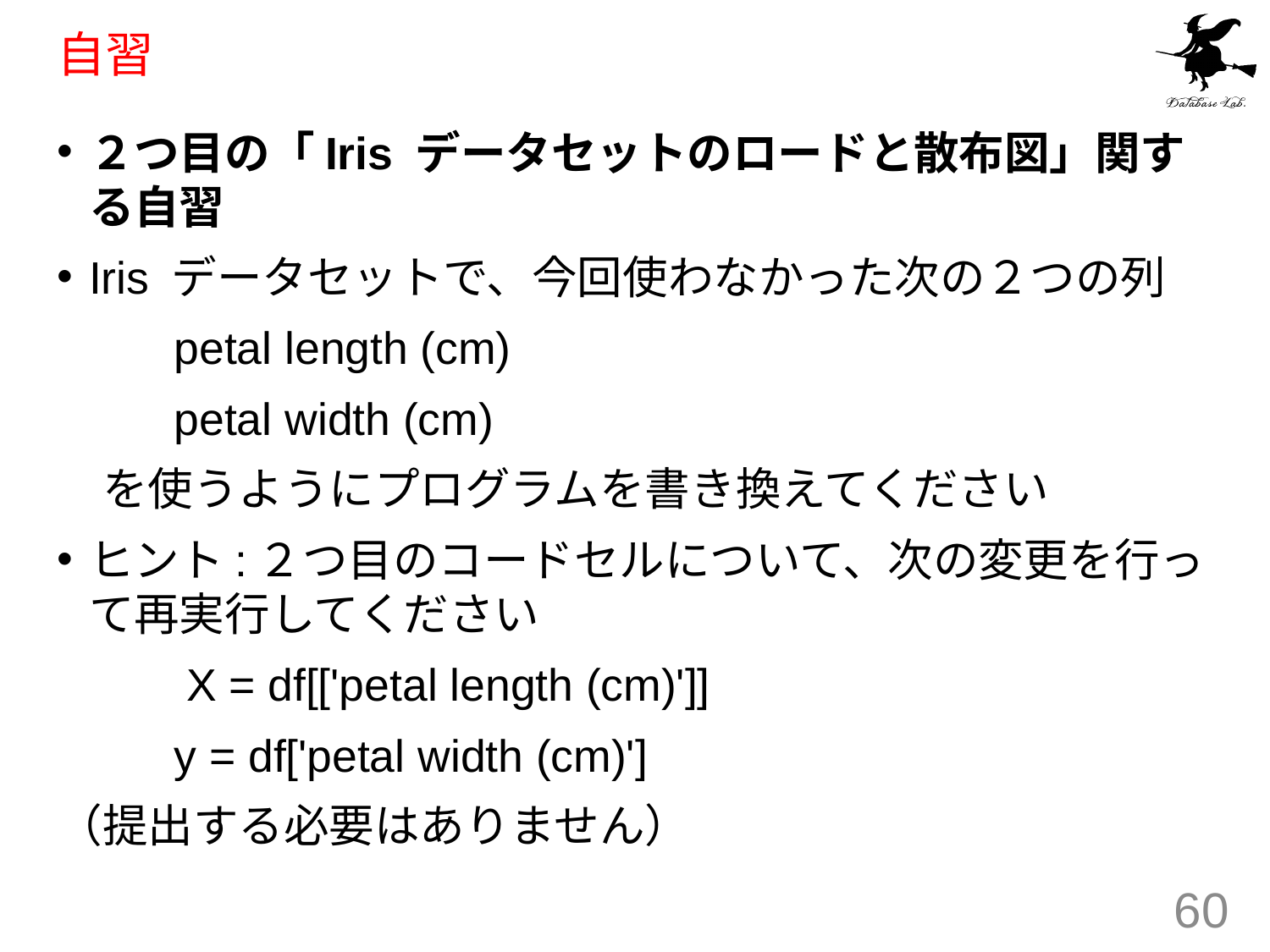

# 自習
２つ目の「Iris データセットのロードと散布図」関する自習
Iris データセットで、今回使わなかった次の２つの列
	petal length (cm)
	petal width (cm)
　を使うようにプログラムを書き換えてください
ヒント:２つ目のコードセルについて、次の変更を行って再実行してください
	 X = df[['petal length (cm)']]
	y = df['petal width (cm)']
（提出する必要はありません）
60